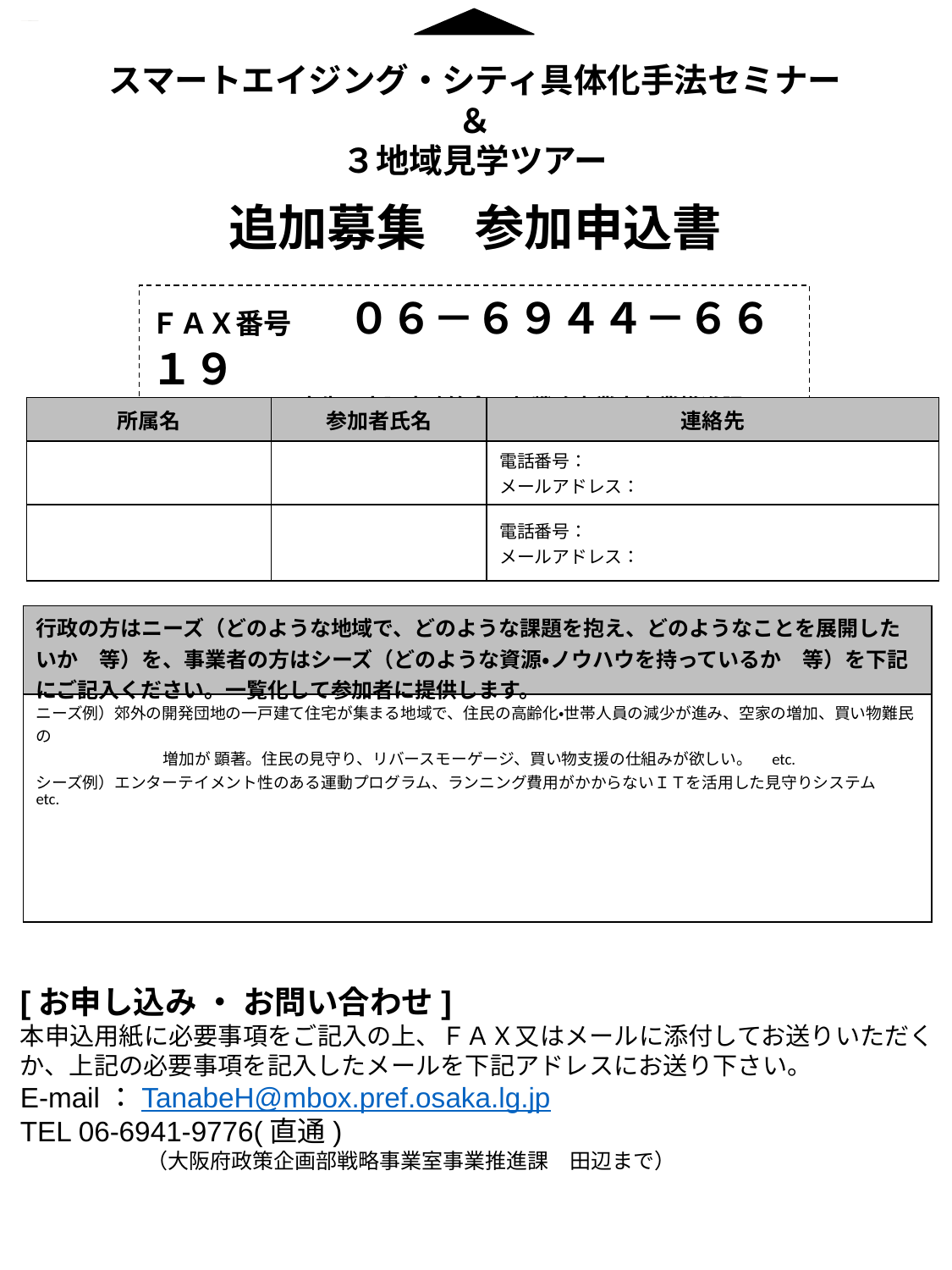

スマートエイジング・シティ具体化手法セミナー
＆
３地域見学ツアー

追加募集　参加申込書
ＦＡＸ番号　　０６－６９４４－６６１９
　　　　　　　宛先：大阪府政策企画部戦略事業室事業推進課
| 所属名 | 参加者氏名 | 連絡先 |
| --- | --- | --- |
|  |  | 電話番号： メールアドレス： |
|  |  | 電話番号： メールアドレス： |
| 行政の方はニーズ（どのような地域で、どのような課題を抱え、どのようなことを展開したいか　等）を、事業者の方はシーズ（どのような資源・ノウハウを持っているか　等）を下記にご記入ください。一覧化して参加者に提供します。 |
| --- |
| ニーズ例）郊外の開発団地の一戸建て住宅が集まる地域で、住民の高齢化・世帯人員の減少が進み、空家の増加、買い物難民の 　　　　　　　　増加が 顕著。住民の見守り、リバースモーゲージ、買い物支援の仕組みが欲しい。　etc. シーズ例）エンターテイメント性のある運動プログラム、ランニング費用がかからないＩＴを活用した見守りシステム　etc. |
[お申し込み ・ お問い合わせ]
本申込用紙に必要事項をご記入の上、ＦＡＸ又はメールに添付してお送りいただくか、上記の必要事項を記入したメールを下記アドレスにお送り下さい。
E-mail：TanabeH@mbox.pref.osaka.lg.jp
TEL 06-6941-9776(直通)
　　　　　　（大阪府政策企画部戦略事業室事業推進課　田辺まで）